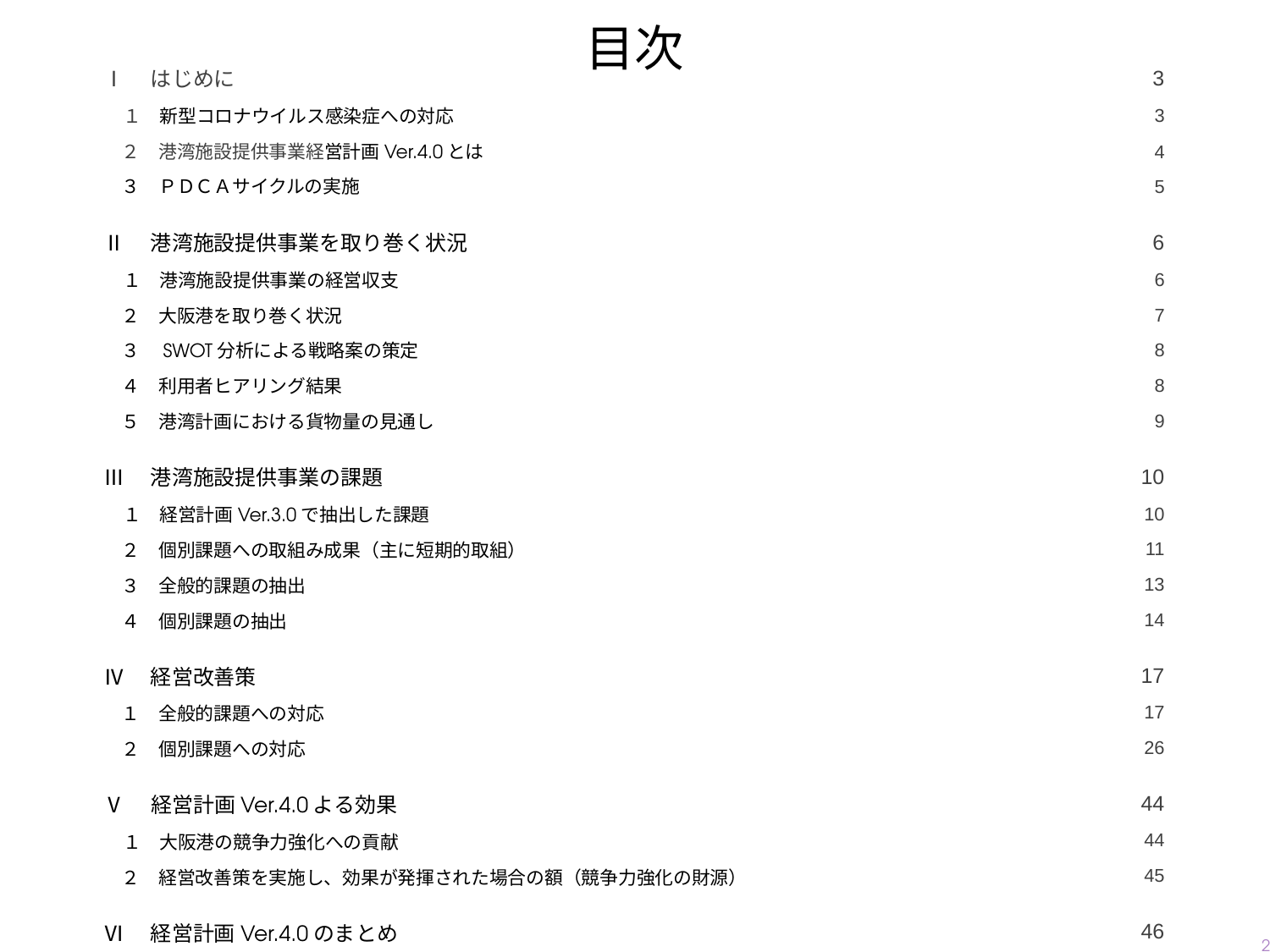

# 目次
Ⅰ　はじめに
　１　新型コロナウイルス感染症への対応
　２　港湾施設提供事業経営計画Ver.4.0とは
　３　ＰＤＣＡサイクルの実施

Ⅱ　港湾施設提供事業を取り巻く状況
　１　港湾施設提供事業の経営収支
　２　大阪港を取り巻く状況
　３　SWOT分析による戦略案の策定
　４　利用者ヒアリング結果
　５　港湾計画における貨物量の見通し

Ⅲ　港湾施設提供事業の課題
　１　経営計画Ver.3.0で抽出した課題
　２　個別課題への取組み成果（主に短期的取組）
　３　全般的課題の抽出
　４　個別課題の抽出

Ⅳ　経営改善策
　１　全般的課題への対応
　２　個別課題への対応

Ⅴ　経営計画Ver.4.0よる効果
　１　大阪港の競争力強化への貢献
　２　経営改善策を実施し、効果が発揮された場合の額（競争力強化の財源）

Ⅵ　経営計画Ver.4.0のまとめ
3
　3
4
　5

6
6
7
8
8
9

10
10
11
13
14

17
17
26

44
44
45

46
2